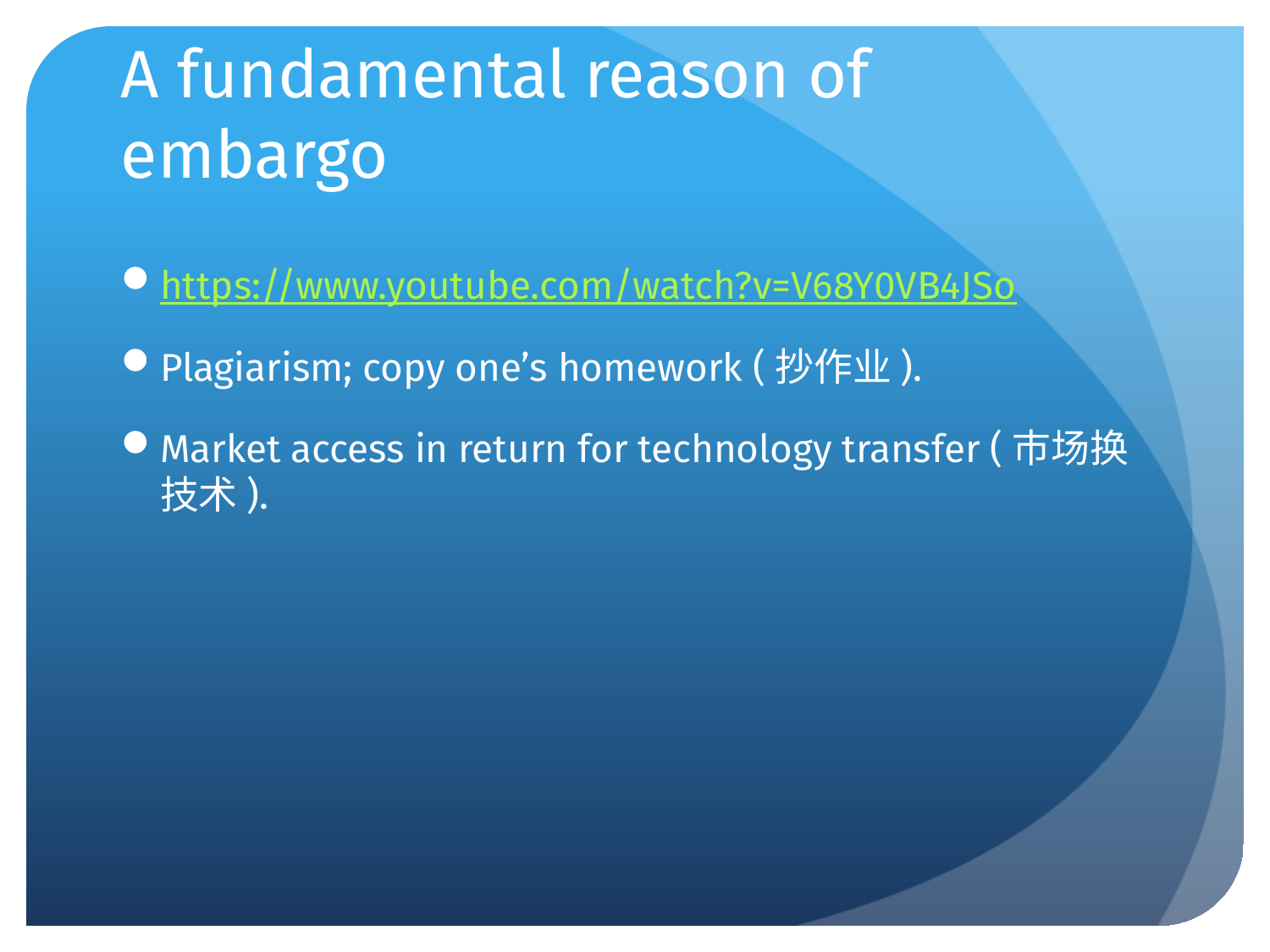

# A fundamental reason of embargo
https://www.youtube.com/watch?v=V68Y0VB4JSo
Plagiarism; copy one’s homework (抄作业).
Market access in return for technology transfer (市场换技术).